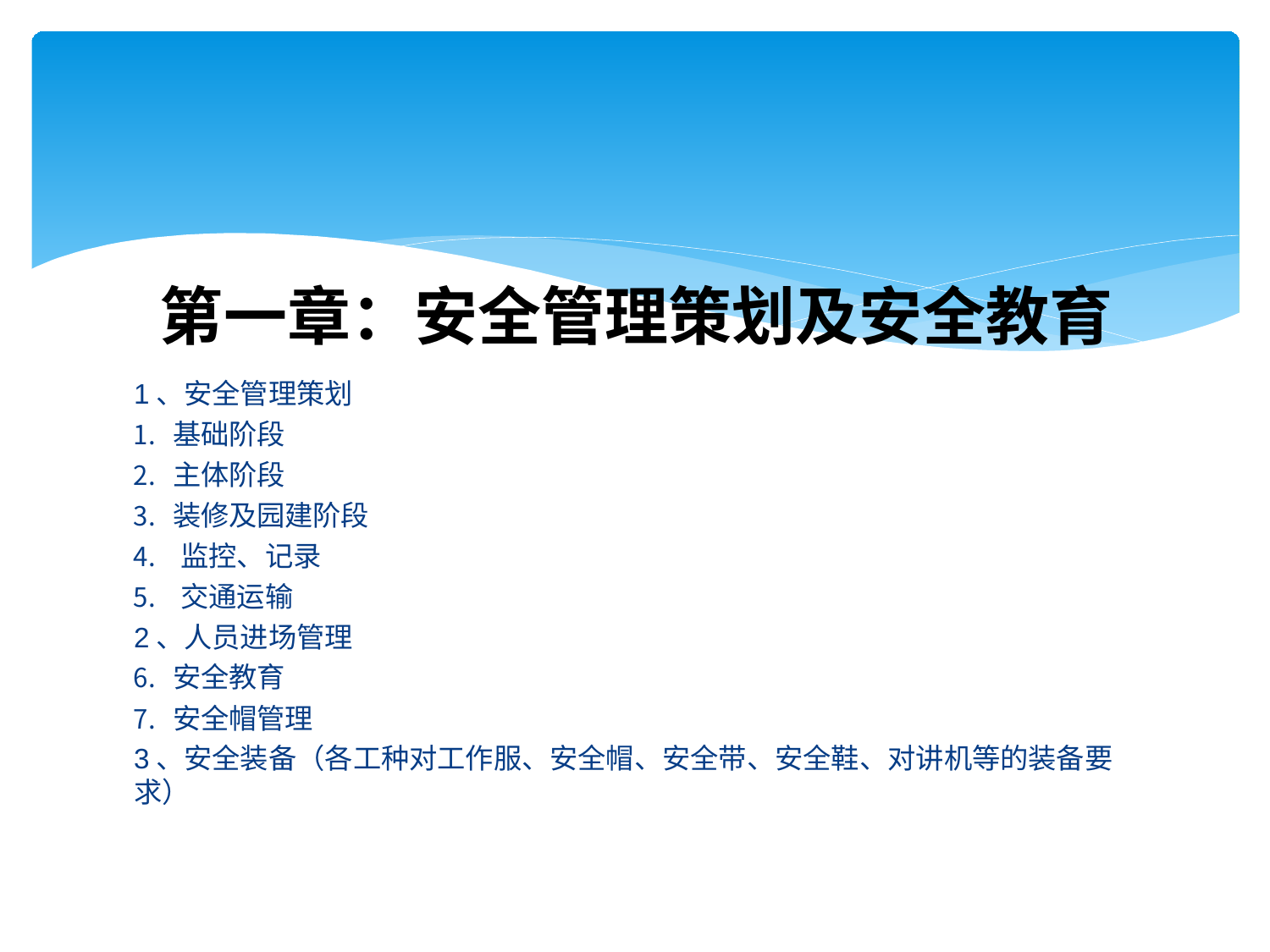

# 第一章：安全管理策划及安全教育
1、安全管理策划
基础阶段
主体阶段
装修及园建阶段
监控、记录
交通运输
2、人员进场管理
安全教育
安全帽管理
3、安全装备（各工种对工作服、安全帽、安全带、安全鞋、对讲机等的装备要求）